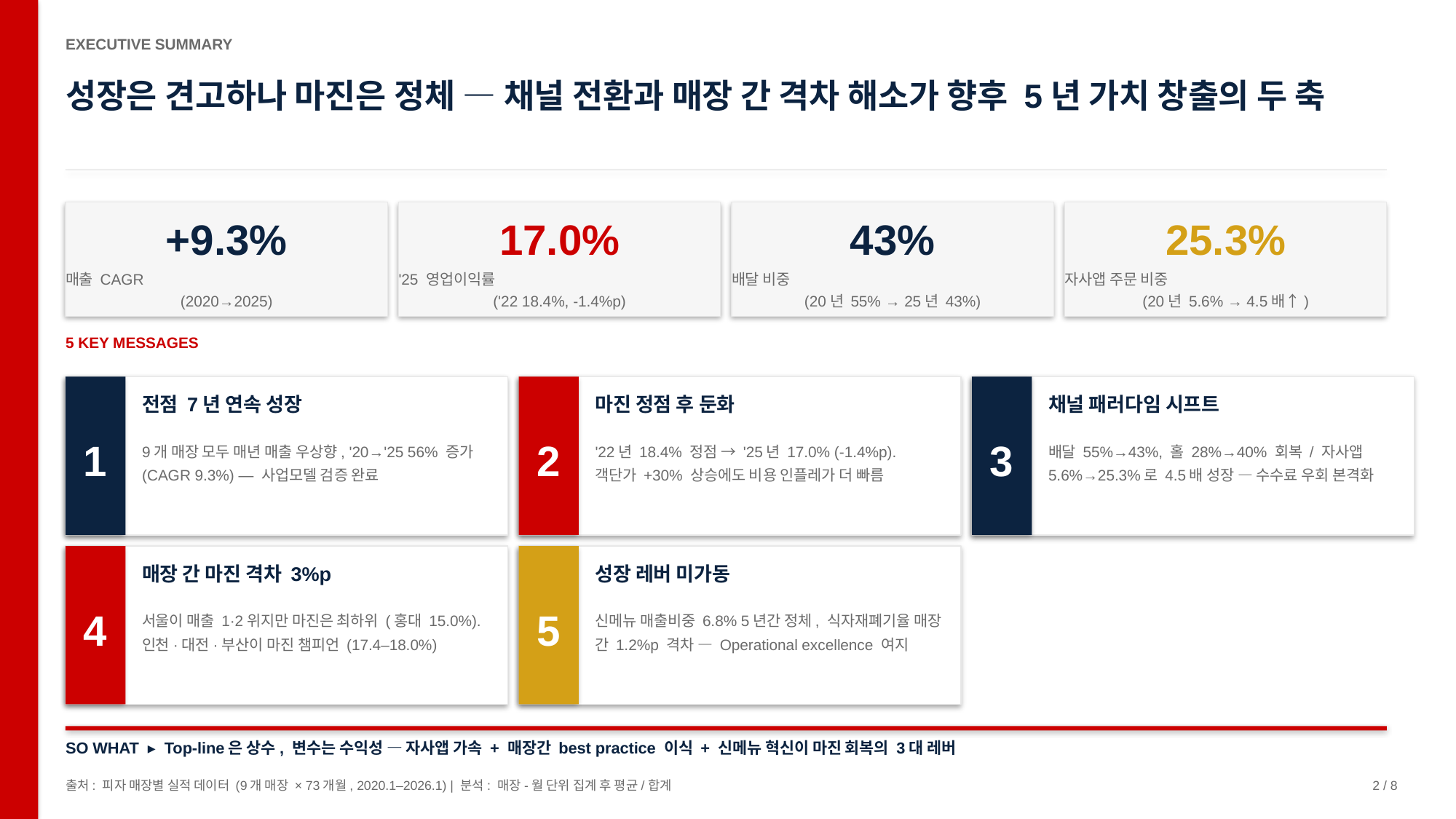

EXECUTIVE SUMMARY
성장은 견고하나 마진은 정체 — 채널 전환과 매장 간 격차 해소가 향후 5년 가치 창출의 두 축

+9.3%
17.0%
43%
25.3%
매출 CAGR
(2020→2025)
'25 영업이익률
('22 18.4%, -1.4%p)
배달 비중
(20년 55% → 25년 43%)
자사앱 주문 비중
(20년 5.6% → 4.5배↑)
5 KEY MESSAGES

1

2

3
전점 7년 연속 성장
마진 정점 후 둔화
채널 패러다임 시프트
9개 매장 모두 매년 매출 우상향, '20→'25 56% 증가 (CAGR 9.3%) — 사업모델 검증 완료
'22년 18.4% 정점 → '25년 17.0% (-1.4%p). 객단가 +30% 상승에도 비용 인플레가 더 빠름
배달 55%→43%, 홀 28%→40% 회복 / 자사앱 5.6%→25.3%로 4.5배 성장 — 수수료 우회 본격화

4

5
매장 간 마진 격차 3%p
성장 레버 미가동
서울이 매출 1·2위지만 마진은 최하위 (홍대 15.0%). 인천·대전·부산이 마진 챔피언 (17.4–18.0%)
신메뉴 매출비중 6.8% 5년간 정체, 식자재폐기율 매장 간 1.2%p 격차 — Operational excellence 여지

SO WHAT  ▸  Top-line은 상수, 변수는 수익성 — 자사앱 가속 + 매장간 best practice 이식 + 신메뉴 혁신이 마진 회복의 3대 레버
출처: 피자 매장별 실적 데이터 (9개 매장 × 73개월, 2020.1–2026.1) | 분석: 매장-월 단위 집계 후 평균/합계
2 / 8